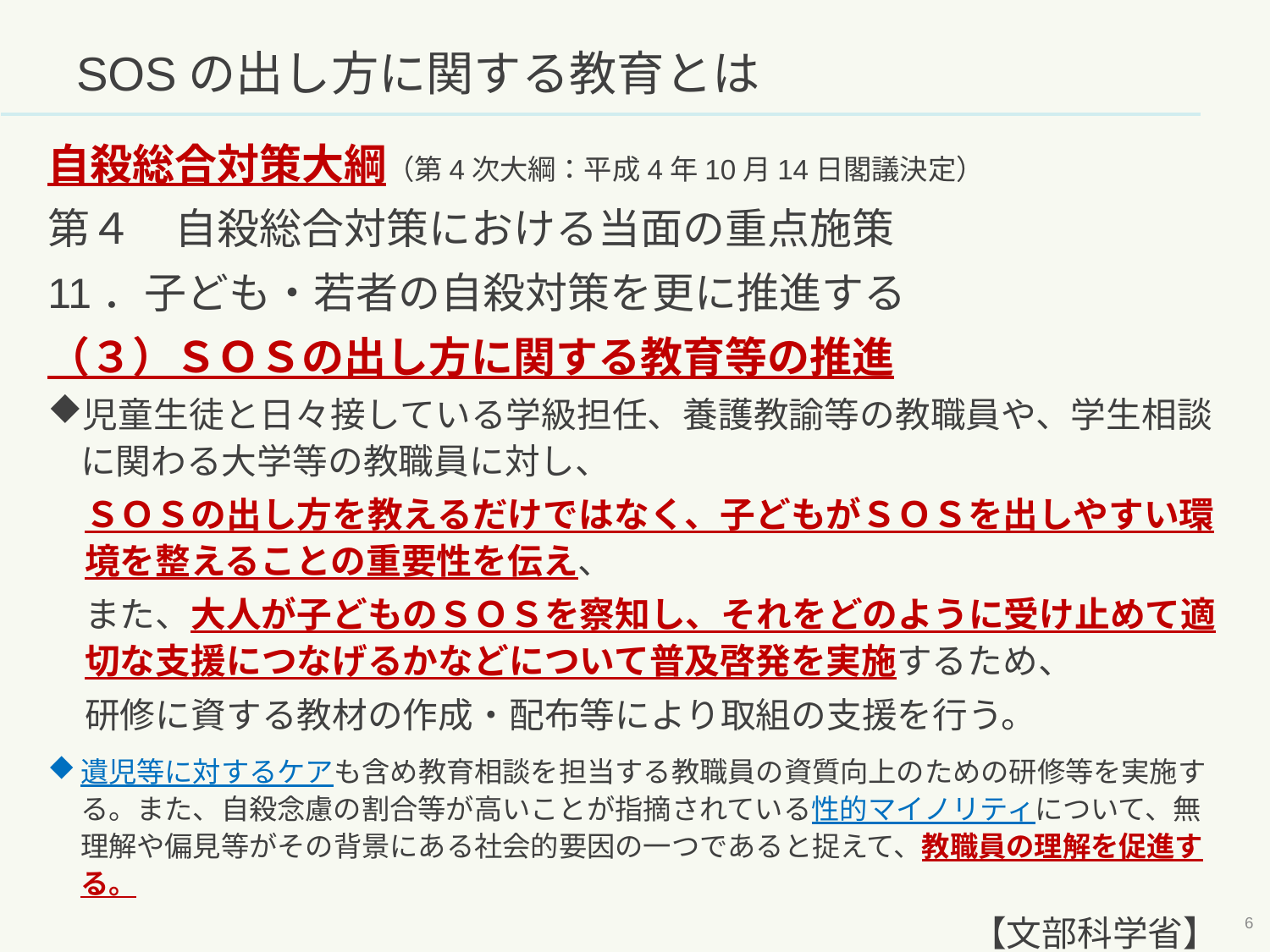

# SOSの出し方に関する教育とは
自殺総合対策大綱（第4次大綱：平成4年10月14日閣議決定）
第４　自殺総合対策における当面の重点施策
11．子ども・若者の自殺対策を更に推進する
（３）ＳＯＳの出し方に関する教育等の推進
児童生徒と日々接している学級担任、養護教諭等の教職員や、学生相談に関わる大学等の教職員に対し、
ＳＯＳの出し方を教えるだけではなく、子どもがＳＯＳを出しやすい環境を整えることの重要性を伝え、
また、大人が子どものＳＯＳを察知し、それをどのように受け止めて適切な支援につなげるかなどについて普及啓発を実施するため、
研修に資する教材の作成・配布等により取組の支援を行う。
遺児等に対するケアも含め教育相談を担当する教職員の資質向上のための研修等を実施する。また、自殺念慮の割合等が高いことが指摘されている性的マイノリティについて、無理解や偏見等がその背景にある社会的要因の一つであると捉えて、教職員の理解を促進する。
【文部科学省】
6